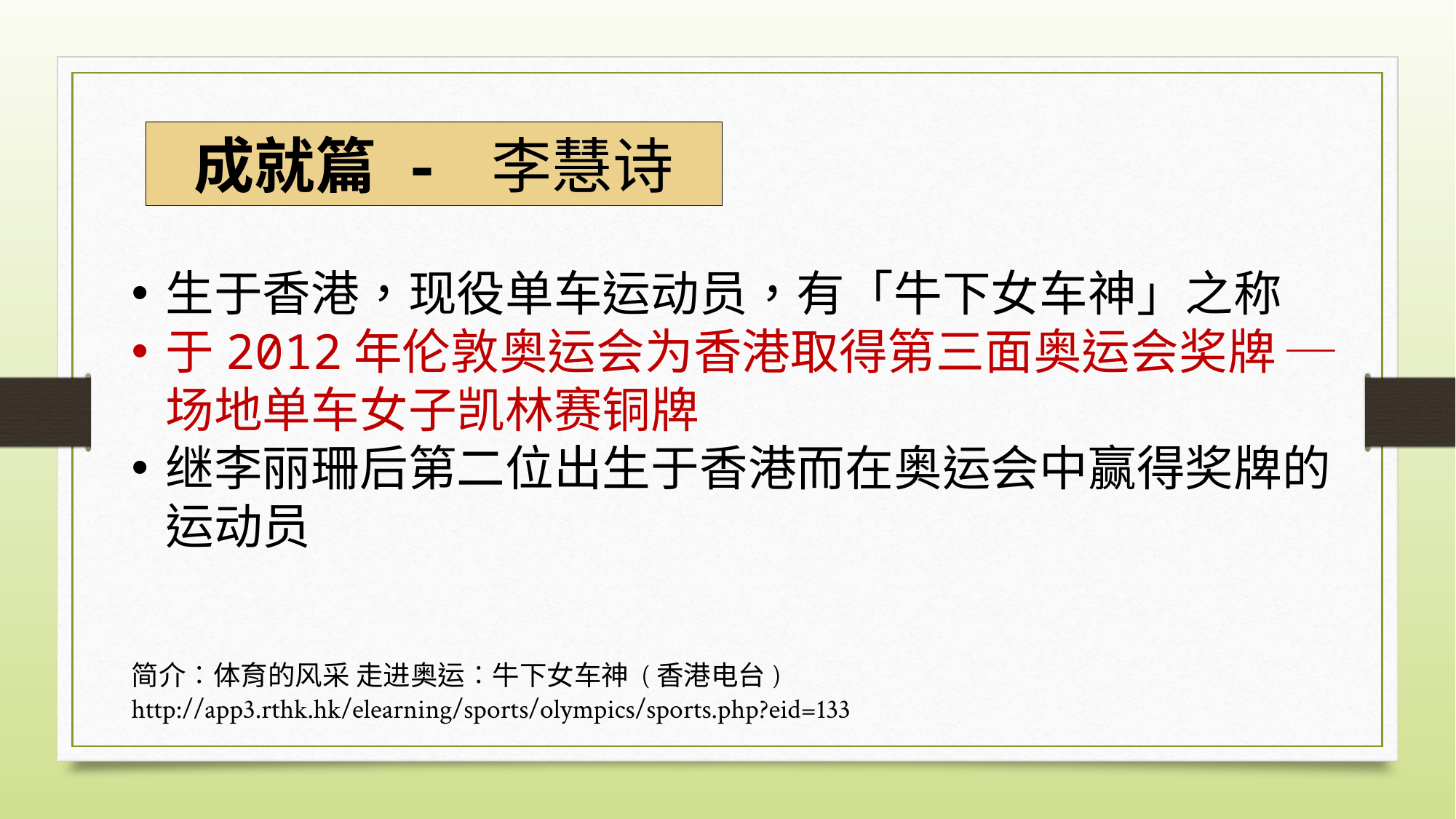

成就篇 - 李慧诗
生于香港，现役单车运动员，有「牛下女车神」之称
于2012年伦敦奥运会为香港取得第三面奥运会奖牌 ─ 场地单车女子凯林赛铜牌
继李丽珊后第二位出生于香港而在奥运会中赢得奖牌的运动员
简介︰体育的风采 走进奥运︰牛下女车神 (香港电台)
http://app3.rthk.hk/elearning/sports/olympics/sports.php?eid=133